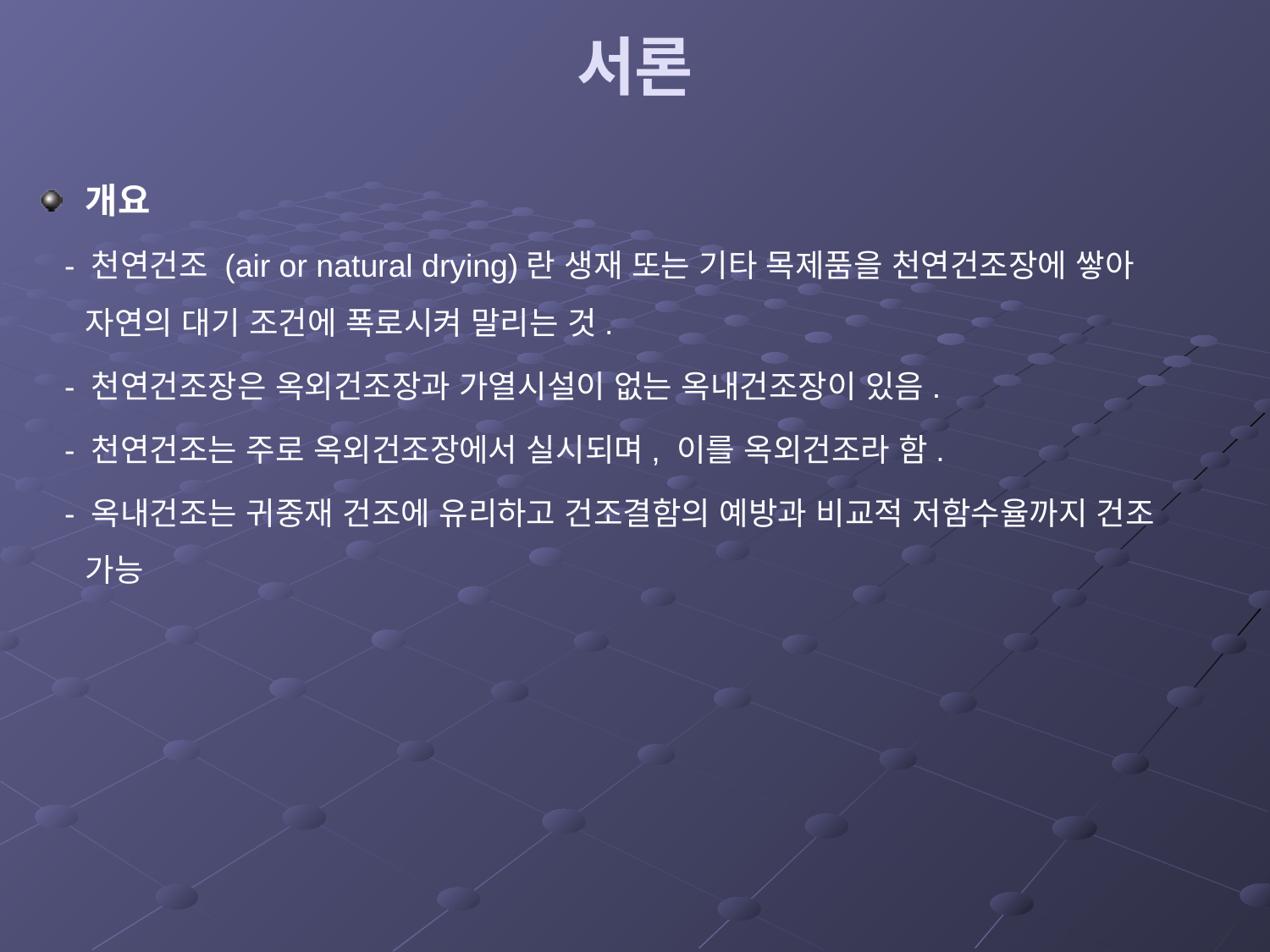

# 서론
개요
   - 천연건조 (air or natural drying)란 생재 또는 기타 목제품을 천연건조장에 쌓아 자연의 대기 조건에 폭로시켜 말리는 것.
   - 천연건조장은 옥외건조장과 가열시설이 없는 옥내건조장이 있음.
   - 천연건조는 주로 옥외건조장에서 실시되며, 이를 옥외건조라 함.
   - 옥내건조는 귀중재 건조에 유리하고 건조결함의 예방과 비교적 저함수율까지 건조 가능